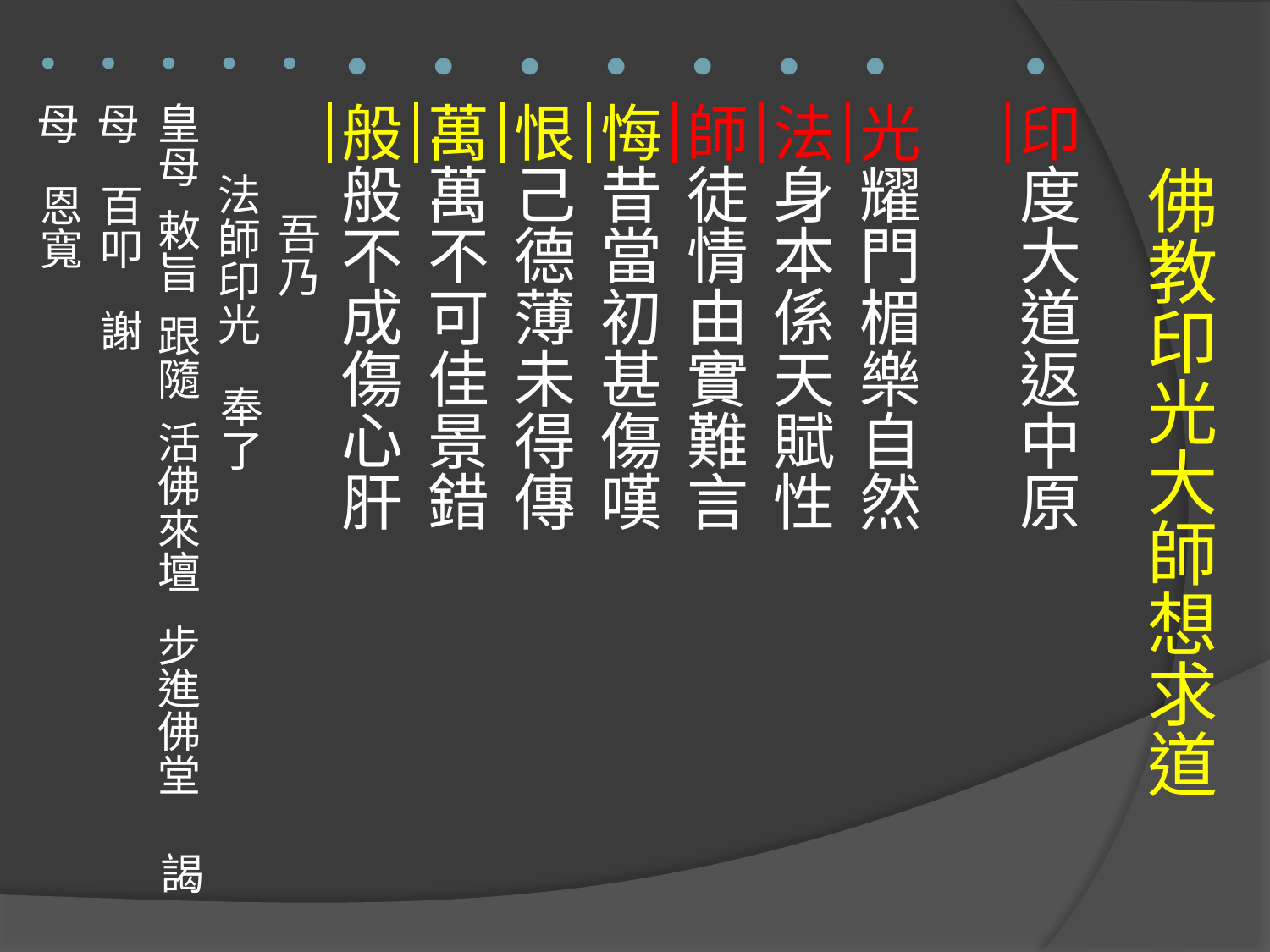

印度大道返中原
光耀門楣樂自然
法身本係天賦性
師徒情由實難言
悔昔當初甚傷嘆
恨己德薄未得傳
萬萬不可佳景錯
般般不成傷心肝
           吾乃
       法師印光    奉了
皇母  敕旨  跟隨  活佛來壇   步進佛堂      謁
母    百叩    謝
母    恩寬
# 佛教印光大師想求道